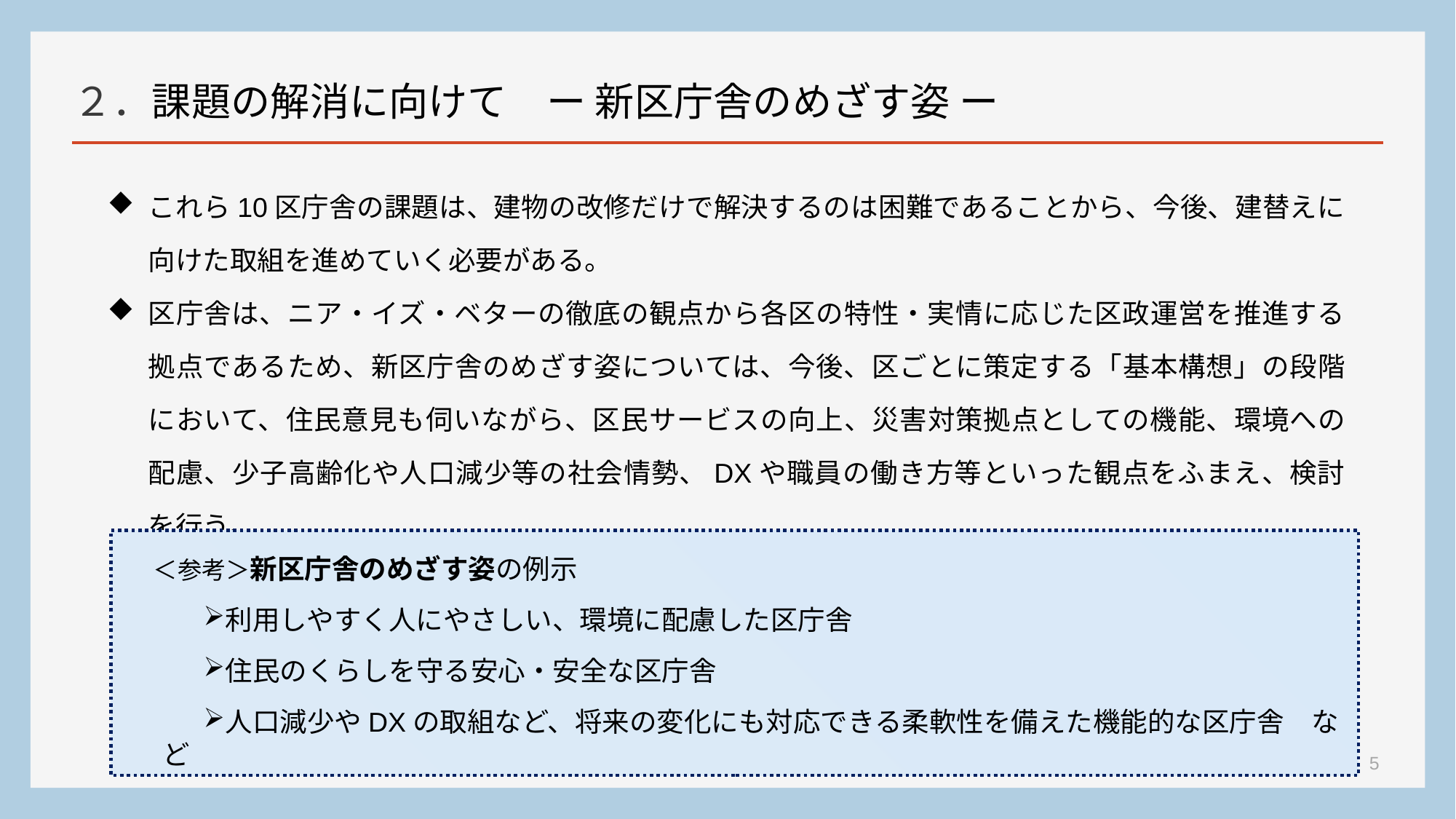

# ２．課題の解消に向けて　ー 新区庁舎のめざす姿 ー
これら10区庁舎の課題は、建物の改修だけで解決するのは困難であることから、今後、建替えに向けた取組を進めていく必要がある。
区庁舎は、ニア・イズ・ベターの徹底の観点から各区の特性・実情に応じた区政運営を推進する拠点であるため、新区庁舎のめざす姿については、今後、区ごとに策定する「基本構想」の段階において、住民意見も伺いながら、区民サービスの向上、災害対策拠点としての機能、環境への配慮、少子高齢化や人口減少等の社会情勢、DXや職員の働き方等といった観点をふまえ、検討を行う。
＜参考＞新区庁舎のめざす姿の例示
利用しやすく人にやさしい、環境に配慮した区庁舎
住民のくらしを守る安心・安全な区庁舎
人口減少やDXの取組など、将来の変化にも対応できる柔軟性を備えた機能的な区庁舎　など
5